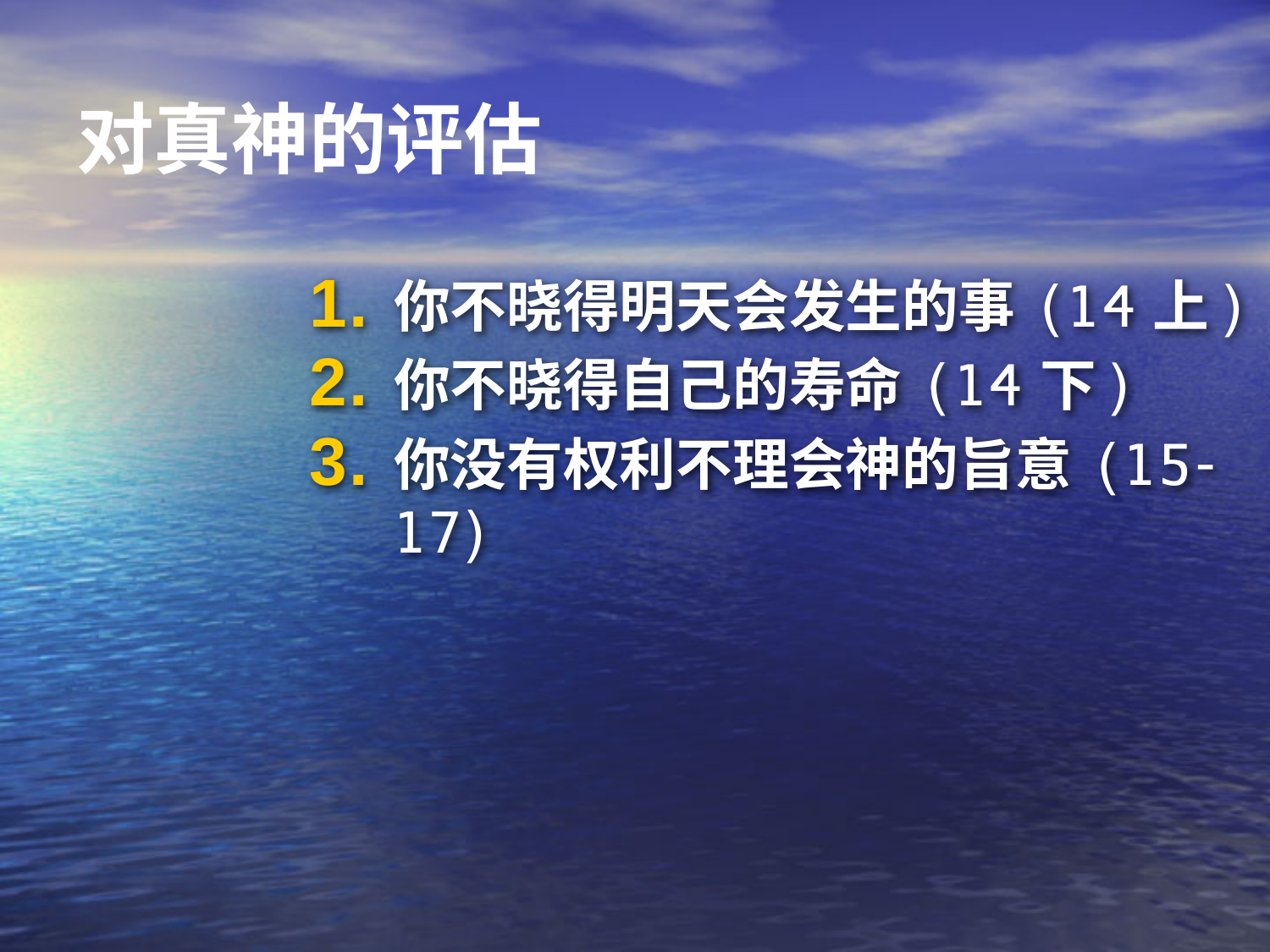

# 对真神的评估
你不晓得明天会发生的事 (14上)
你不晓得自己的寿命 (14下)
你没有权利不理会神的旨意 (15-17)